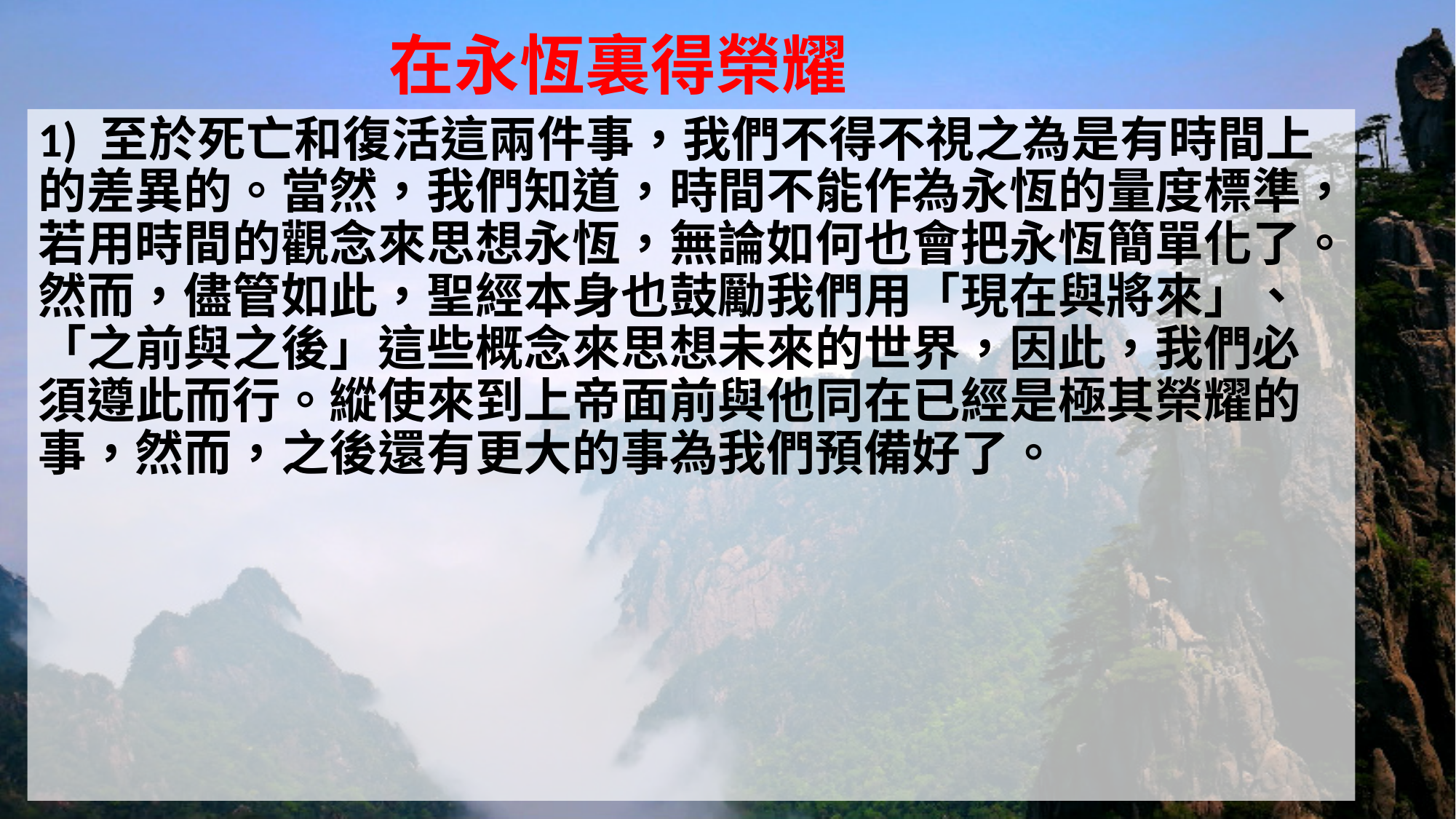

# 在永恆裏得榮耀
1) 至於死亡和復活這兩件事，我們不得不視之為是有時間上的差異的。當然，我們知道，時間不能作為永恆的量度標準，若用時間的觀念來思想永恆，無論如何也會把永恆簡單化了。然而，儘管如此，聖經本身也鼓勵我們用「現在與將來」、「之前與之後」這些概念來思想未來的世界，因此，我們必須遵此而行。縱使來到上帝面前與他同在已經是極其榮耀的事，然而，之後還有更大的事為我們預備好了。